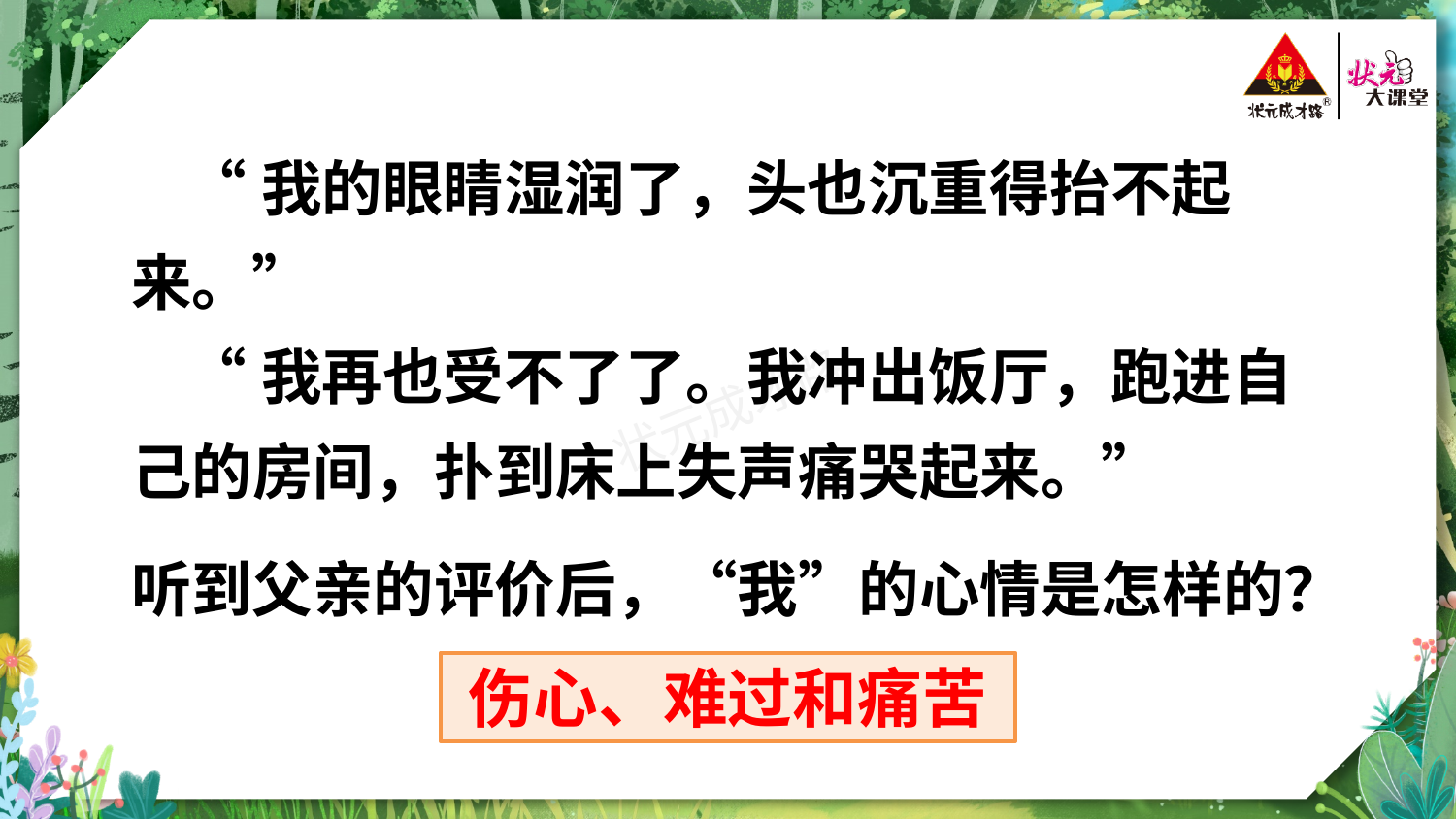

“我的眼睛湿润了，头也沉重得抬不起来。”
    “我再也受不了了。我冲出饭厅，跑进自己的房间，扑到床上失声痛哭起来。”
听到父亲的评价后，“我”的心情是怎样的？
伤心、难过和痛苦